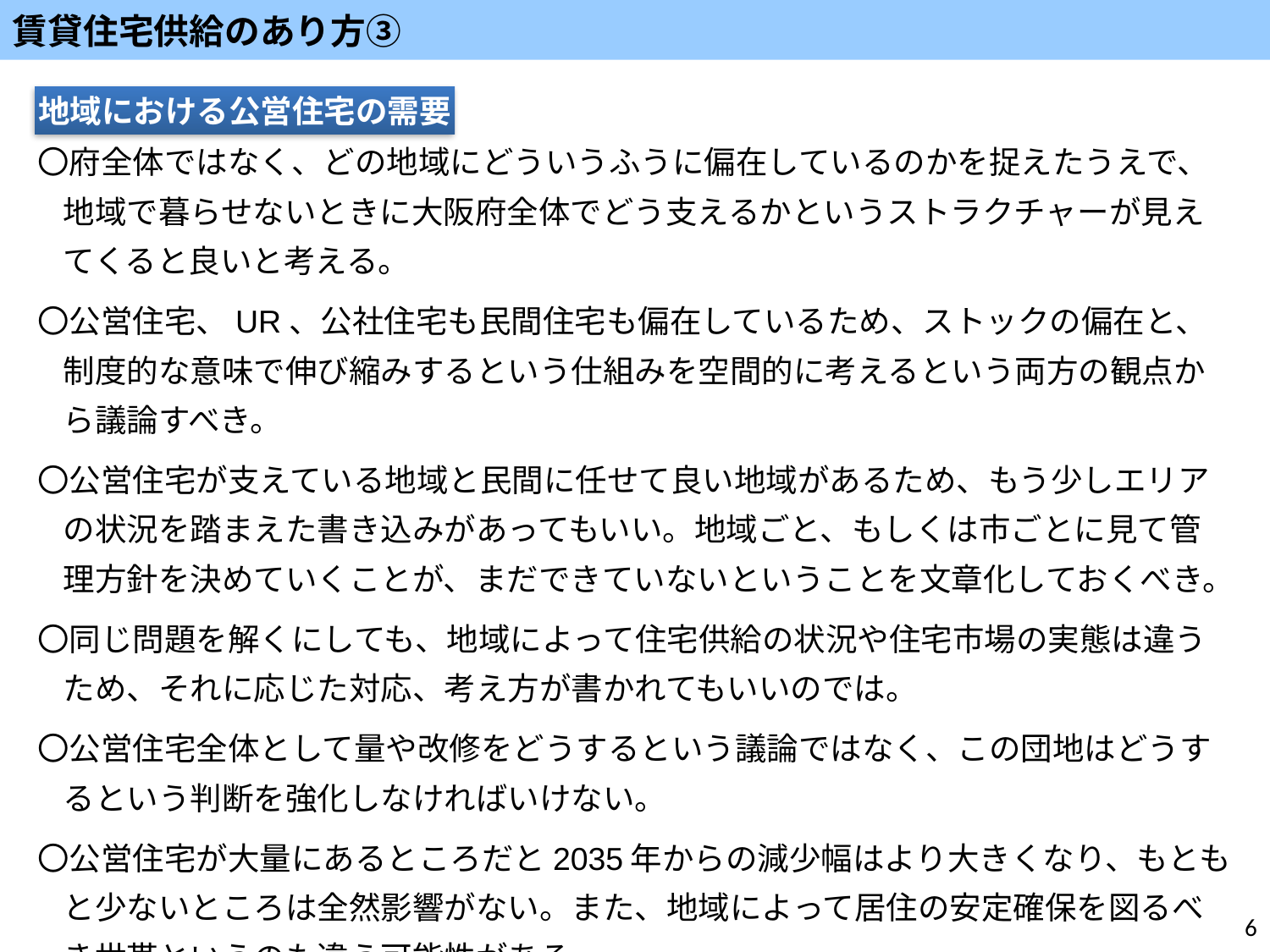

賃貸住宅供給のあり方③

〇府全体ではなく、どの地域にどういうふうに偏在しているのかを捉えたうえで、地域で暮らせないときに大阪府全体でどう支えるかというストラクチャーが見えてくると良いと考える。
〇公営住宅、UR、公社住宅も民間住宅も偏在しているため、ストックの偏在と、制度的な意味で伸び縮みするという仕組みを空間的に考えるという両方の観点から議論すべき。
〇公営住宅が支えている地域と民間に任せて良い地域があるため、もう少しエリアの状況を踏まえた書き込みがあってもいい。地域ごと、もしくは市ごとに見て管理方針を決めていくことが、まだできていないということを文章化しておくべき。
〇同じ問題を解くにしても、地域によって住宅供給の状況や住宅市場の実態は違うため、それに応じた対応、考え方が書かれてもいいのでは。
〇公営住宅全体として量や改修をどうするという議論ではなく、この団地はどうするという判断を強化しなければいけない。
〇公営住宅が大量にあるところだと2035年からの減少幅はより大きくなり、もともと少ないところは全然影響がない。また、地域によって居住の安定確保を図るべき世帯というのも違う可能性がある。
地域における公営住宅の需要
6